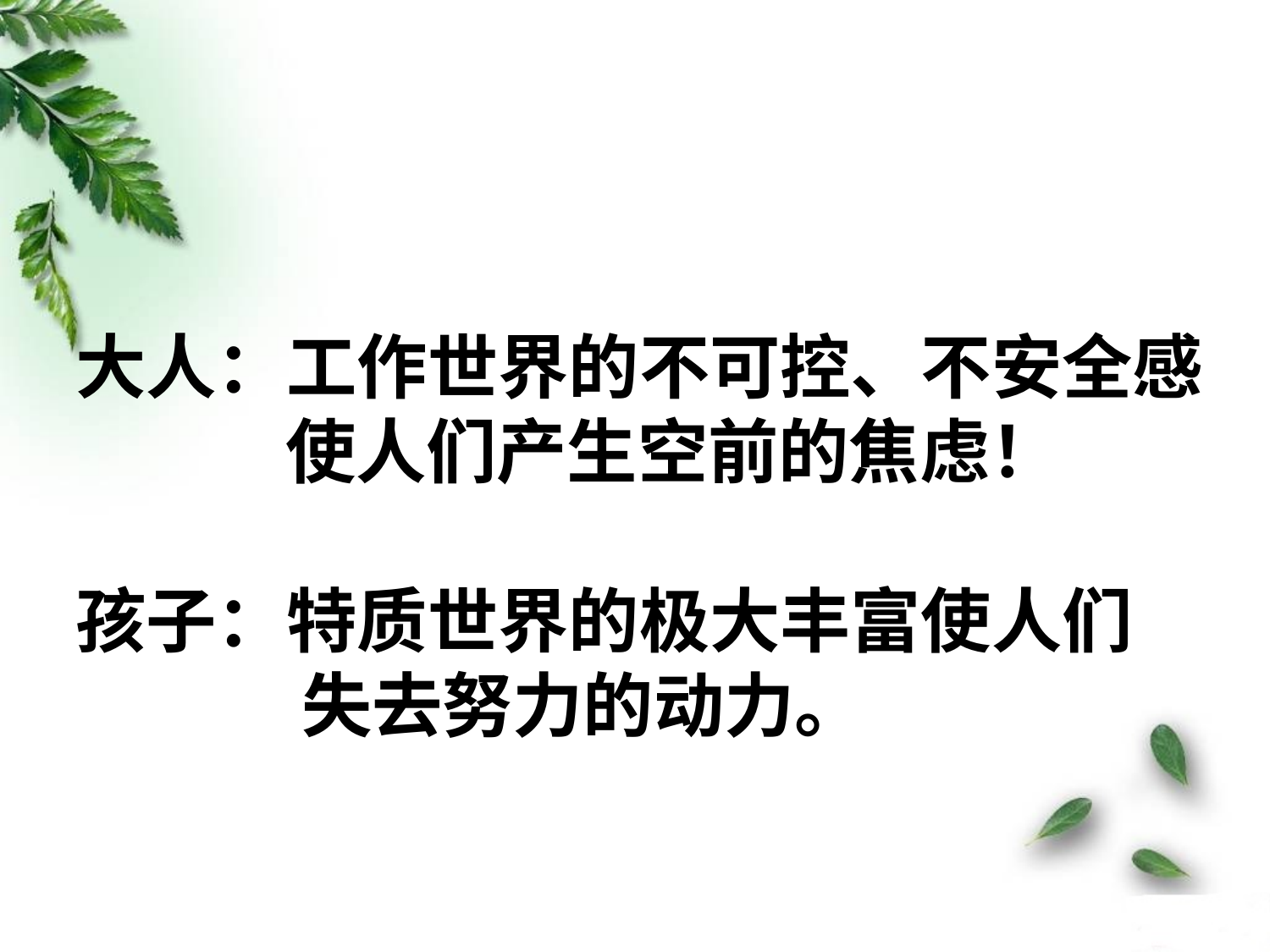

大人：工作世界的不可控、不安全感
            使人们产生空前的焦虑！

孩子：特质世界的极大丰富使人们
             失去努力的动力。